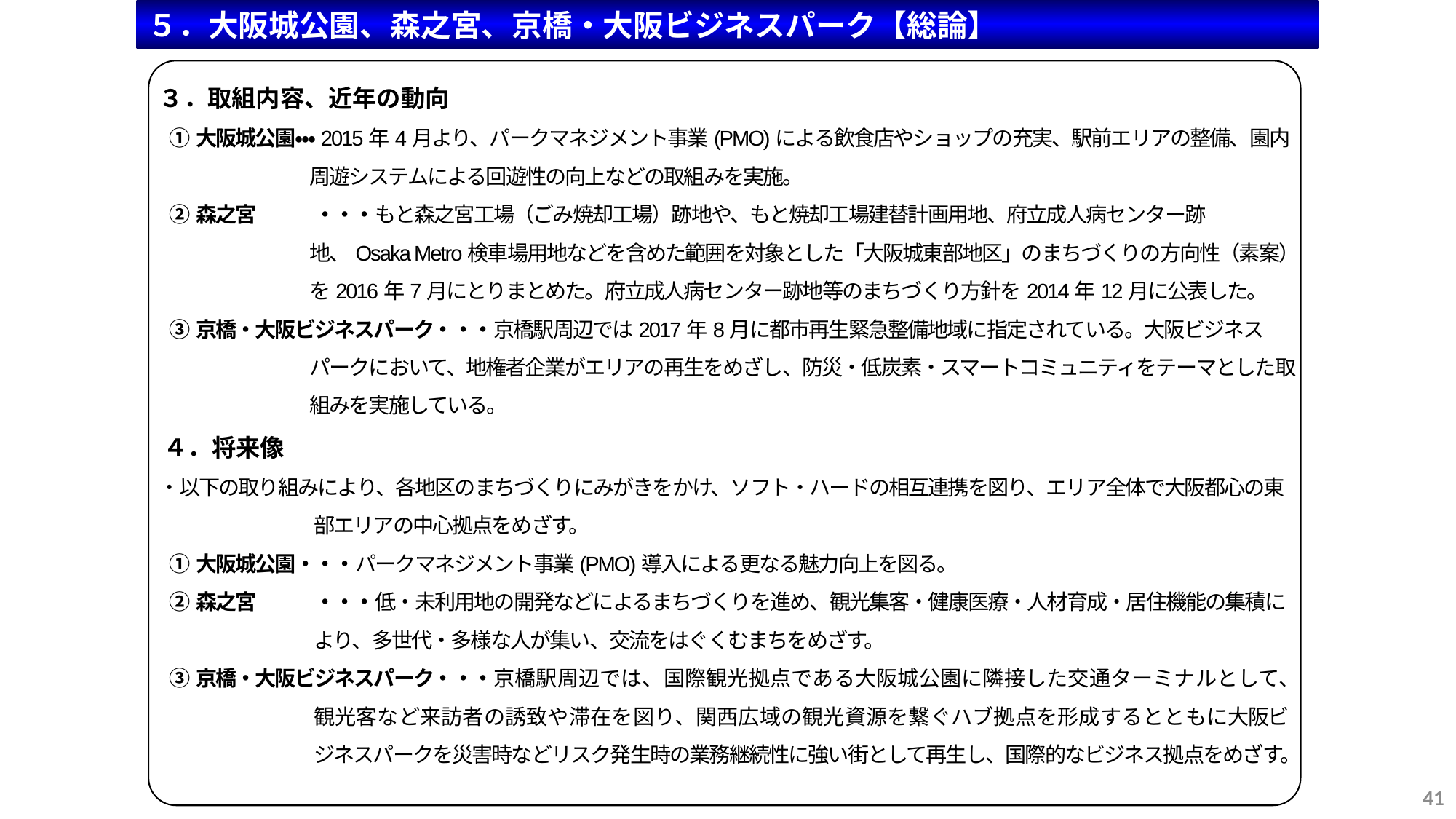

５．大阪城公園、森之宮、京橋・大阪ビジネスパーク【総論】

３．取組内容、近年の動向
①大阪城公園・・・2015年4月より、パークマネジメント事業(PMO)による飲食店やショップの充実、駅前エリアの整備、園内周遊システムによる回遊性の向上などの取組みを実施。
②森之宮　　　・・・もと森之宮工場（ごみ焼却工場）跡地や、もと焼却工場建替計画用地、府立成人病センター跡地、Osaka Metro検車場用地などを含めた範囲を対象とした「大阪城東部地区」のまちづくりの方向性（素案）を2016年7月にとりまとめた。府立成人病センター跡地等のまちづくり方針を2014年12月に公表した。
③京橋・大阪ビジネスパーク・・・京橋駅周辺では2017年8月に都市再生緊急整備地域に指定されている。大阪ビジネスパークにおいて、地権者企業がエリアの再生をめざし、防災・低炭素・スマートコミュニティをテーマとした取組みを実施している。
 ４．将来像
・以下の取り組みにより、各地区のまちづくりにみがきをかけ、ソフト・ハードの相互連携を図り、エリア全体で大阪都心の東部エリアの中心拠点をめざす。
①大阪城公園・・・パークマネジメント事業(PMO)導入による更なる魅力向上を図る。
②森之宮　　　・・・低・未利用地の開発などによるまちづくりを進め、観光集客・健康医療・人材育成・居住機能の集積により、多世代・多様な人が集い、交流をはぐくむまちをめざす。
③京橋・大阪ビジネスパーク・・・京橋駅周辺では、国際観光拠点である大阪城公園に隣接した交通ターミナルとして、観光客など来訪者の誘致や滞在を図り、関西広域の観光資源を繋ぐハブ拠点を形成するとともに大阪ビジネスパークを災害時などリスク発生時の業務継続性に強い街として再生し、国際的なビジネス拠点をめざす。
41